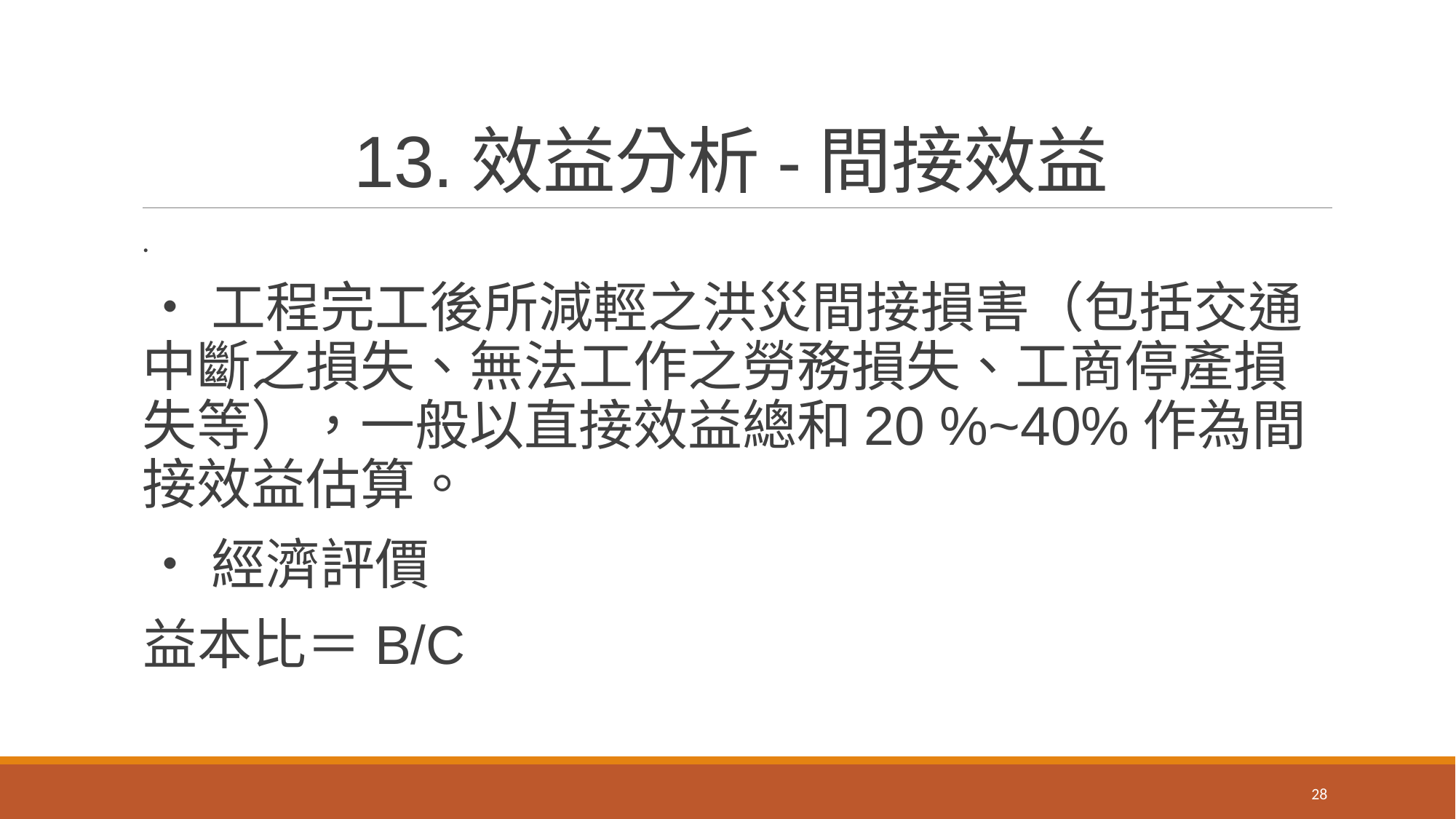

# 13.效益分析-間接效益
.
•工程完工後所減輕之洪災間接損害（包括交通中斷之損失、無法工作之勞務損失、工商停產損失等），一般以直接效益總和20 %~40%作為間接效益估算。
•經濟評價
益本比＝B/C

28